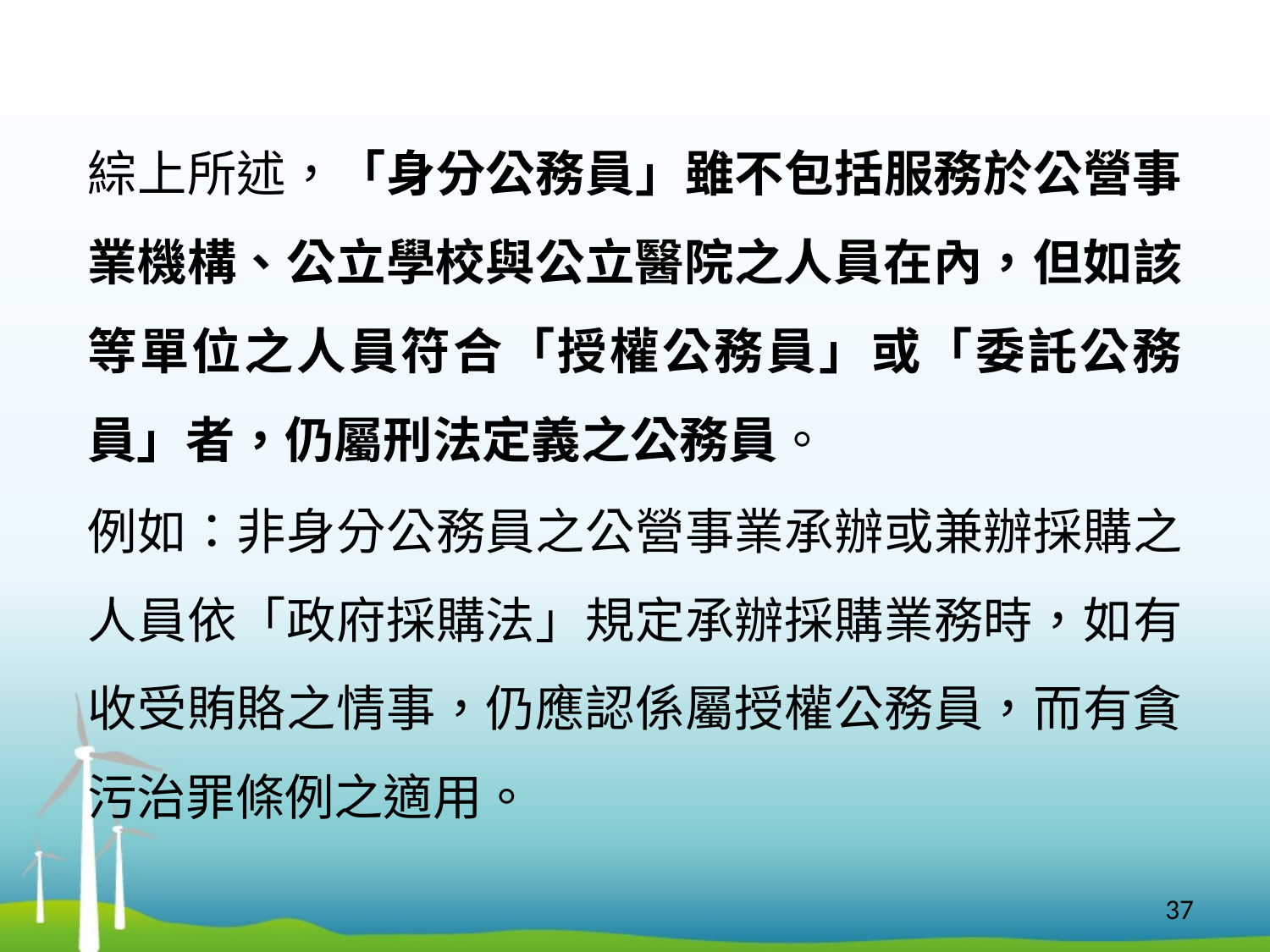

綜上所述，「身分公務員」雖不包括服務於公營事業機構、公立學校與公立醫院之人員在內，但如該等單位之人員符合「授權公務員」或「委託公務員」者，仍屬刑法定義之公務員。
例如：非身分公務員之公營事業承辦或兼辦採購之人員依「政府採購法」規定承辦採購業務時，如有收受賄賂之情事，仍應認係屬授權公務員，而有貪污治罪條例之適用。

37